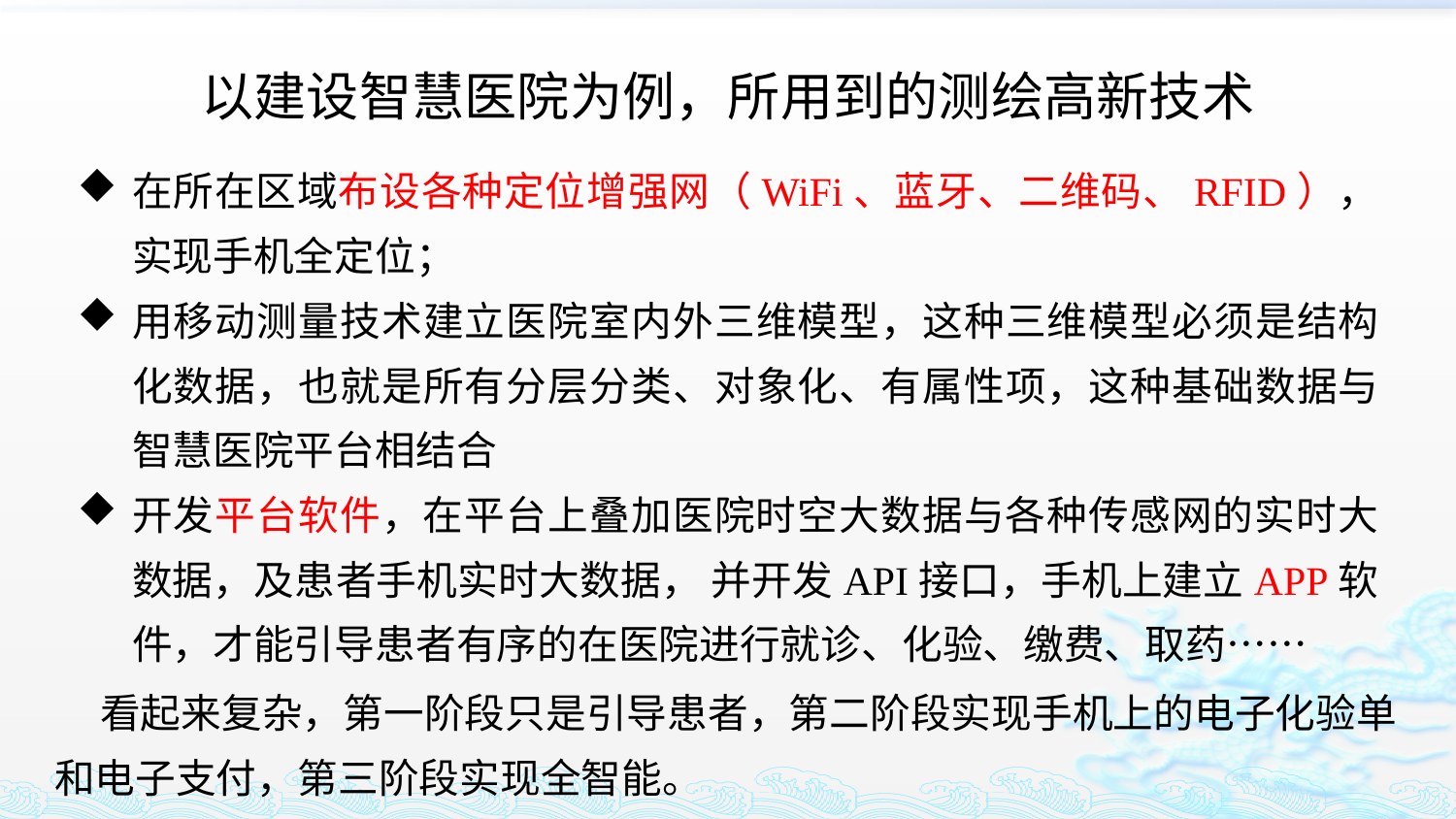

以建设智慧医院为例，所用到的测绘高新技术
在所在区域布设各种定位增强网（WiFi、蓝牙、二维码、RFID），实现手机全定位；
用移动测量技术建立医院室内外三维模型，这种三维模型必须是结构化数据，也就是所有分层分类、对象化、有属性项，这种基础数据与智慧医院平台相结合
开发平台软件，在平台上叠加医院时空大数据与各种传感网的实时大数据，及患者手机实时大数据， 并开发API接口，手机上建立APP软件，才能引导患者有序的在医院进行就诊、化验、缴费、取药……
    看起来复杂，第一阶段只是引导患者，第二阶段实现手机上的电子化验单和电子支付，第三阶段实现全智能。